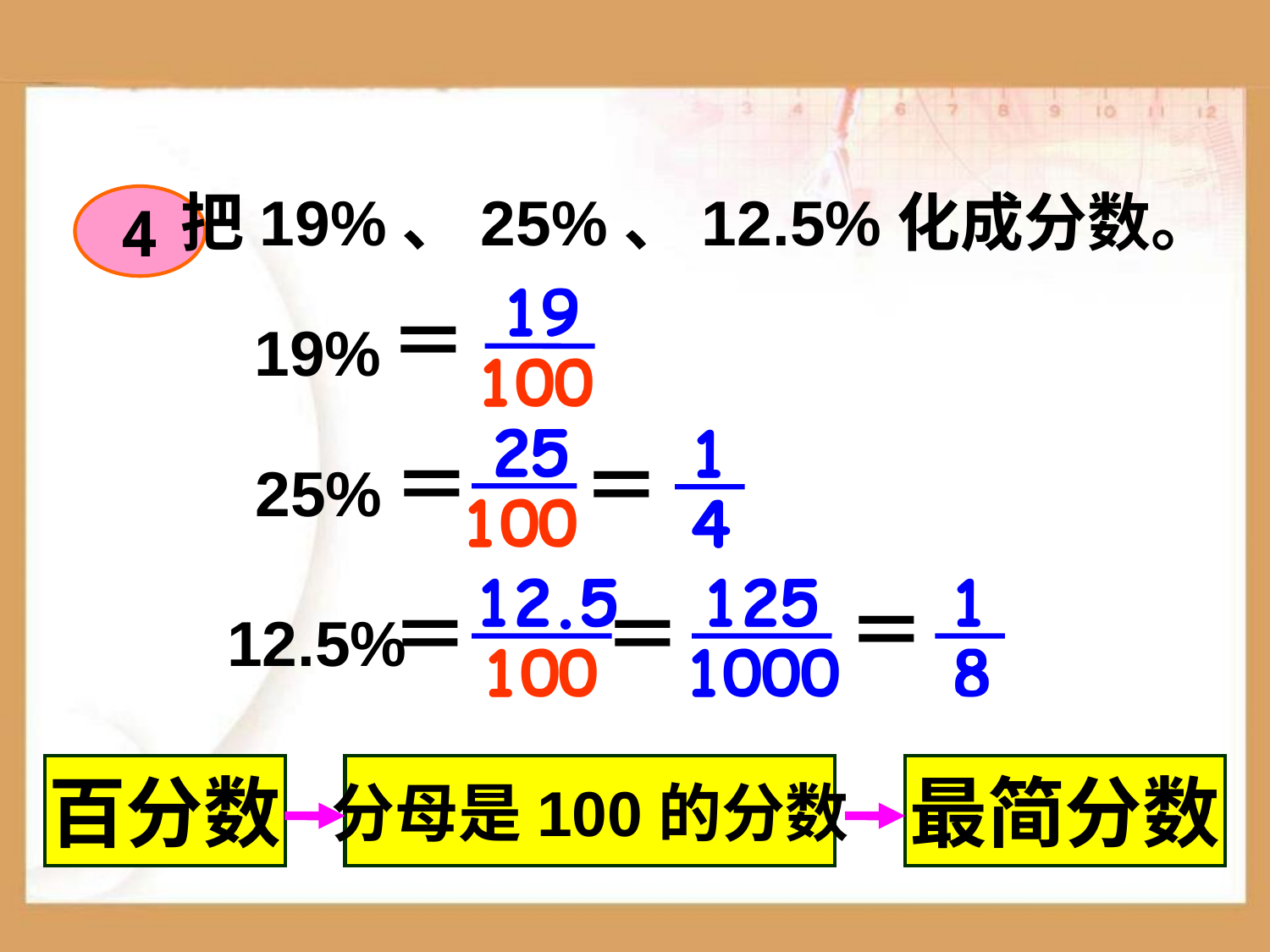

把19%、25%、12.5%化成分数。
4
19
100

＝
19%
 25
 100

 1
  4

＝
＝
25%
 12.5
 100

  125
 1000

 1
  8

＝
＝
＝
12.5%
百分数
分母是100的分数
最简分数